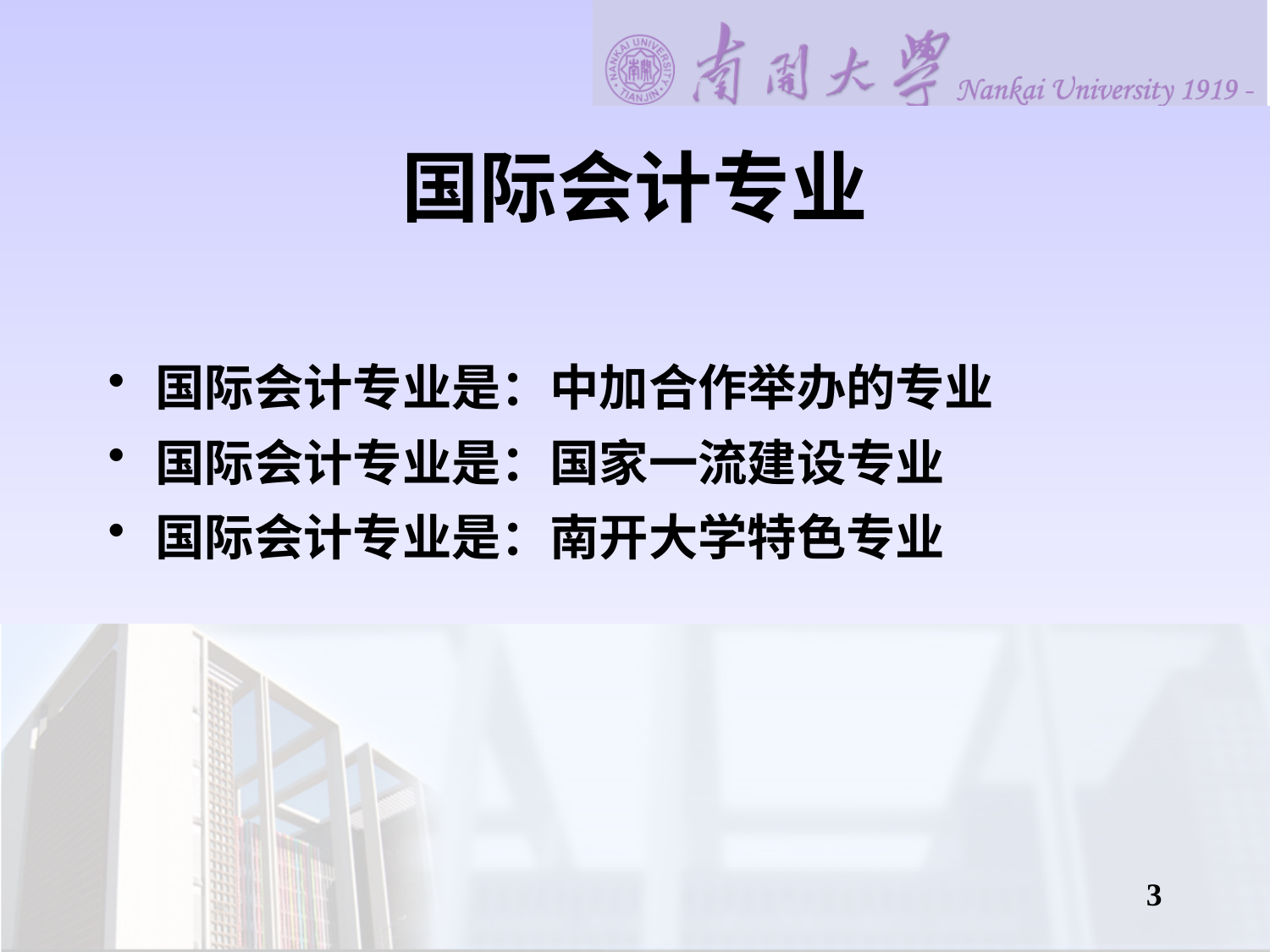

# 国际会计专业

国际会计专业是：中加合作举办的专业
国际会计专业是：国家一流建设专业
国际会计专业是：南开大学特色专业
3